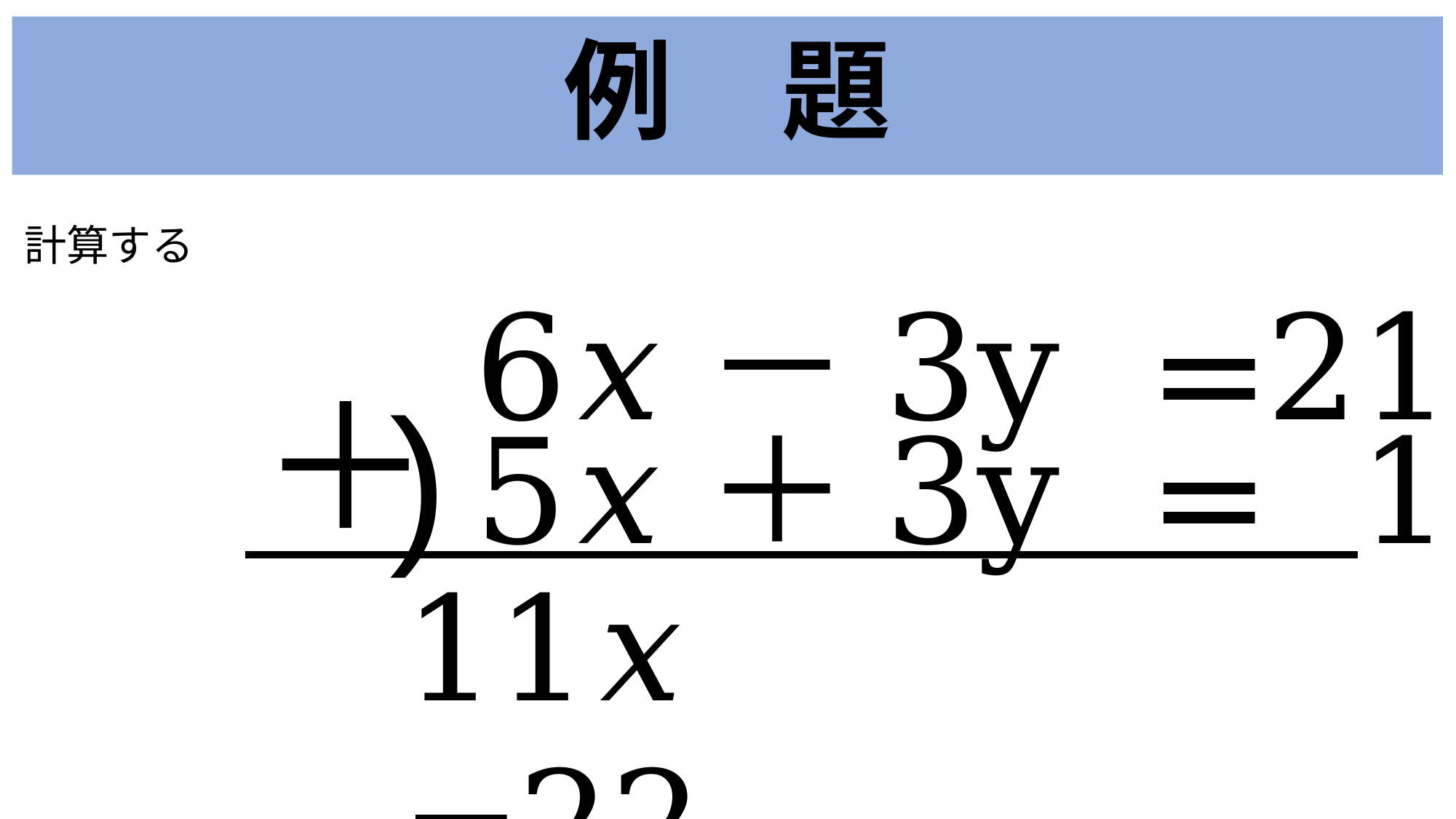

例　題
計算する
6𝑥－3y  =21
5𝑥＋3y  =  1
＋
)
11𝑥           =22